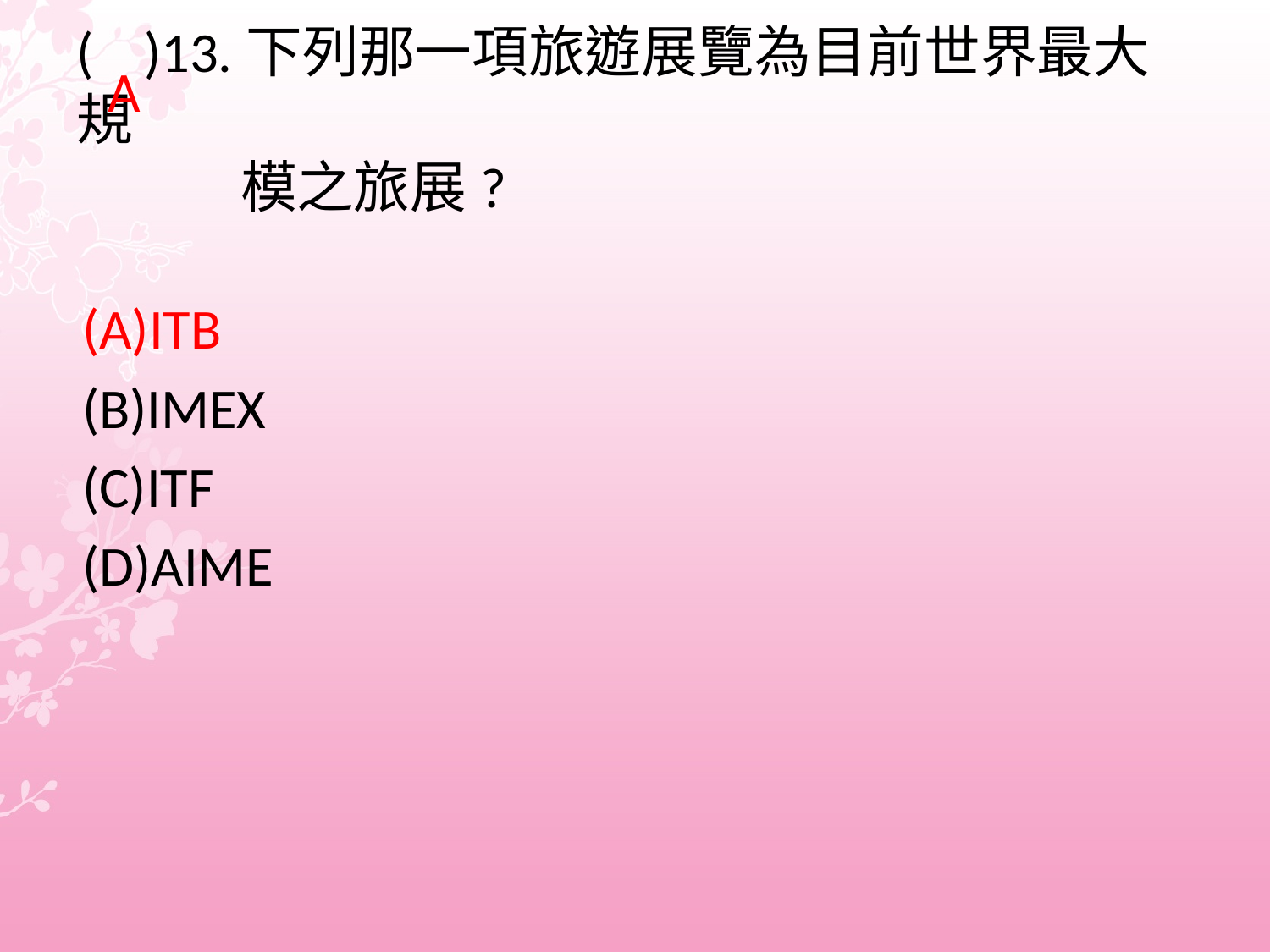

# (    )13.下列那一項旅遊展覽為目前世界最大規 模之旅展?
  A

(A)ITB
(B)IMEX
(C)ITF
(D)AIME